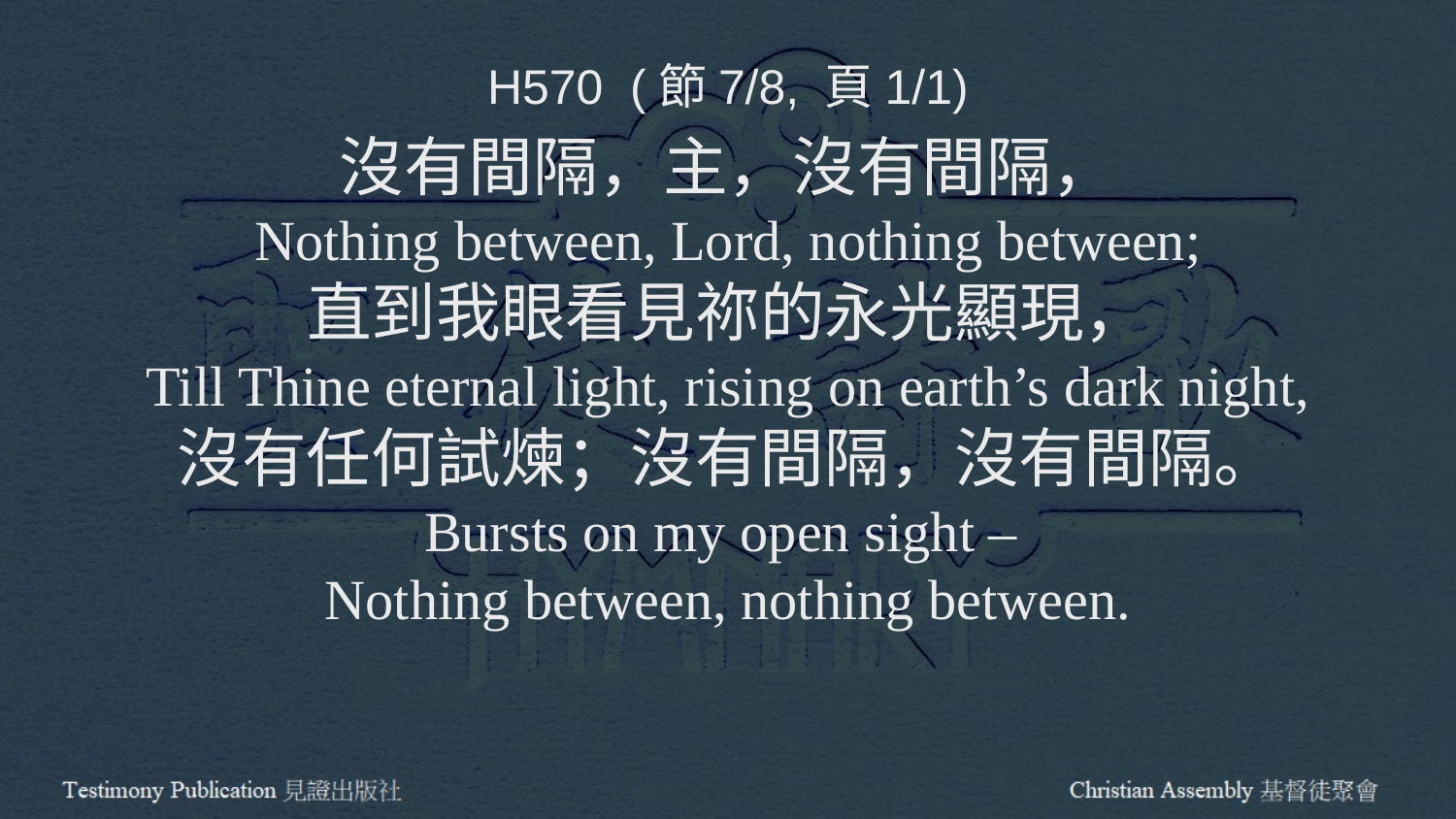

H570  (節7/8, 頁1/1)
沒有間隔，主，沒有間隔，
Nothing between, Lord, nothing between;
直到我眼看見祢的永光顯現，
Till Thine eternal light, rising on earth’s dark night,
沒有任何試煉；沒有間隔，沒有間隔。
Bursts on my open sight –
Nothing between, nothing between.